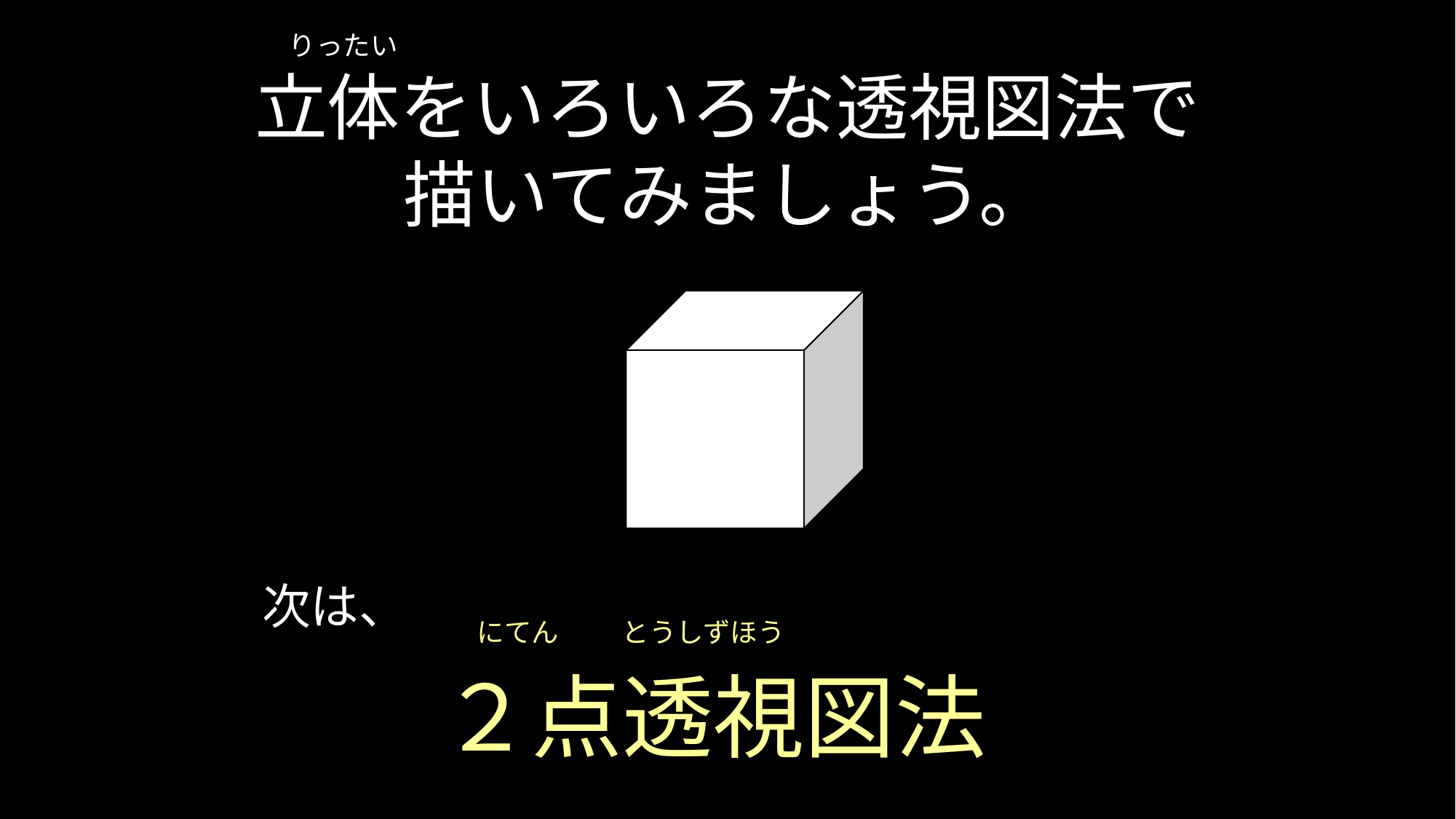

りったい
立体をいろいろな透視図法で
描いてみましょう。

次は、
にてん
とうしずほう
２点透視図法